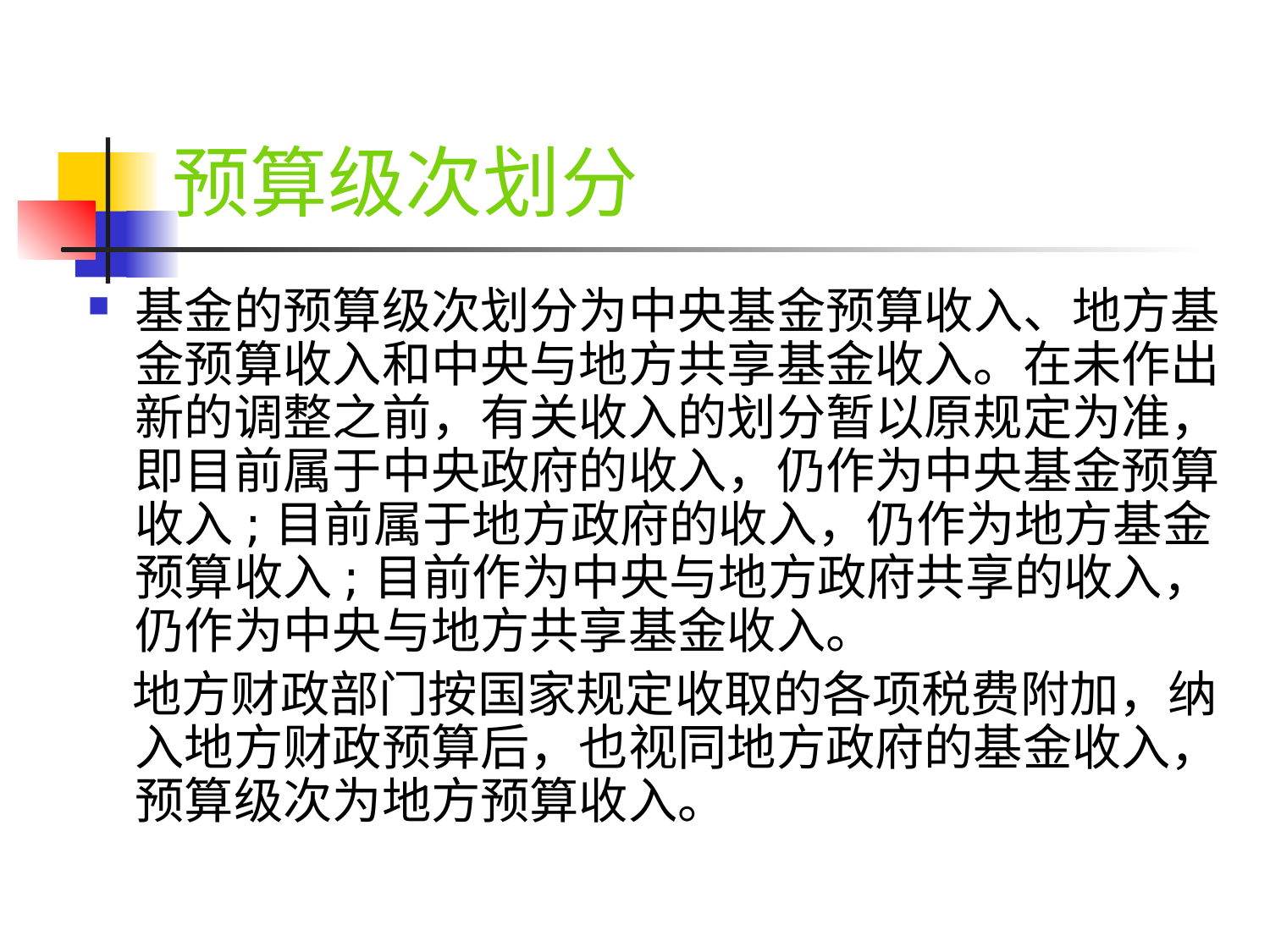

# 预算级次划分
基金的预算级次划分为中央基金预算收入、地方基金预算收入和中央与地方共享基金收入。在未作出新的调整之前，有关收入的划分暂以原规定为准，即目前属于中央政府的收入，仍作为中央基金预算收入;目前属于地方政府的收入，仍作为地方基金预算收入;目前作为中央与地方政府共享的收入，仍作为中央与地方共享基金收入。
   地方财政部门按国家规定收取的各项税费附加，纳入地方财政预算后，也视同地方政府的基金收入，预算级次为地方预算收入。